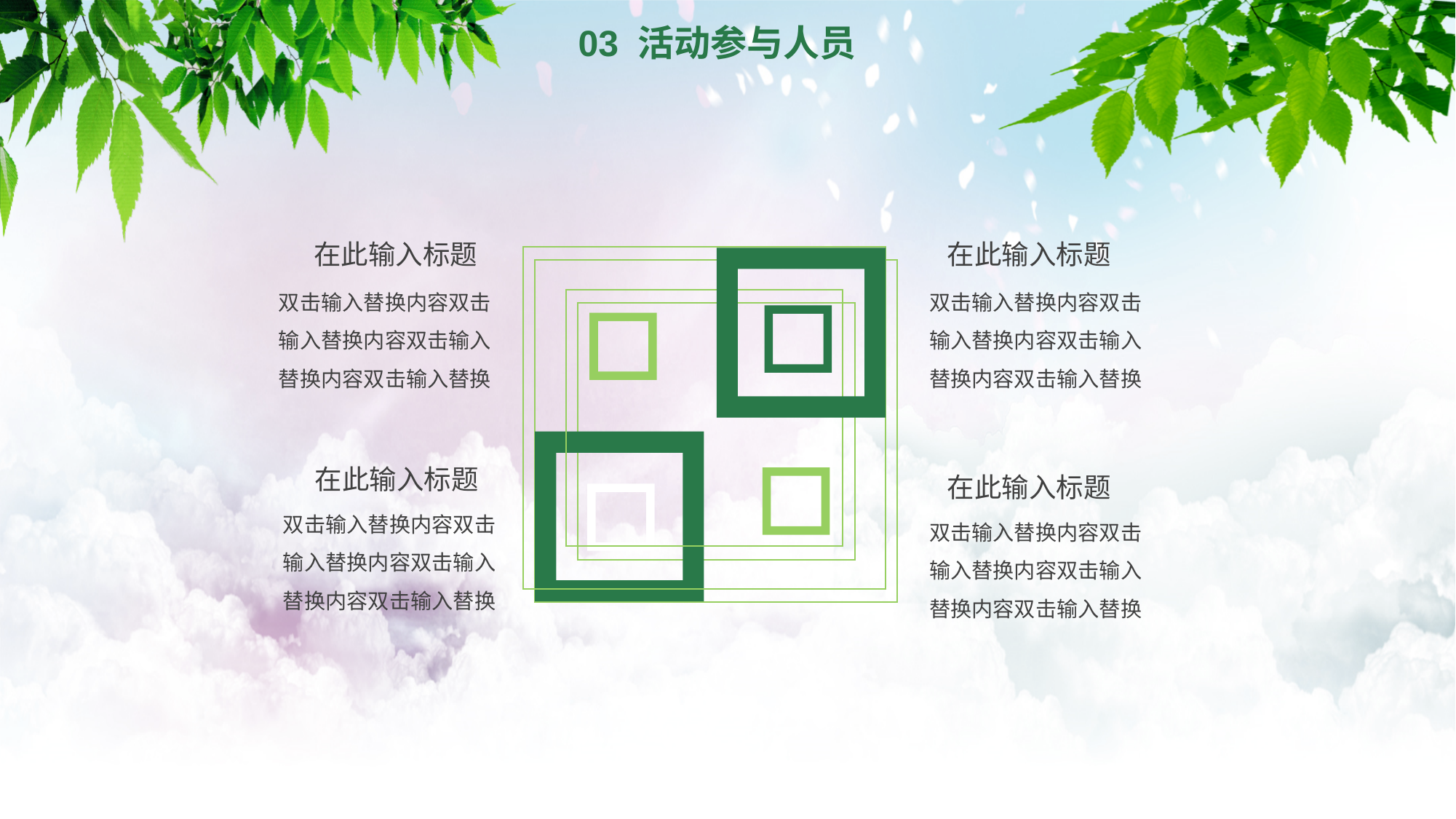

03 活动参与人员
在此输入标题
双击输入替换内容双击输入替换内容双击输入替换内容双击输入替换
在此输入标题
双击输入替换内容双击输入替换内容双击输入替换内容双击输入替换

在此输入标题
双击输入替换内容双击输入替换内容双击输入替换内容双击输入替换
在此输入标题
双击输入替换内容双击输入替换内容双击输入替换内容双击输入替换